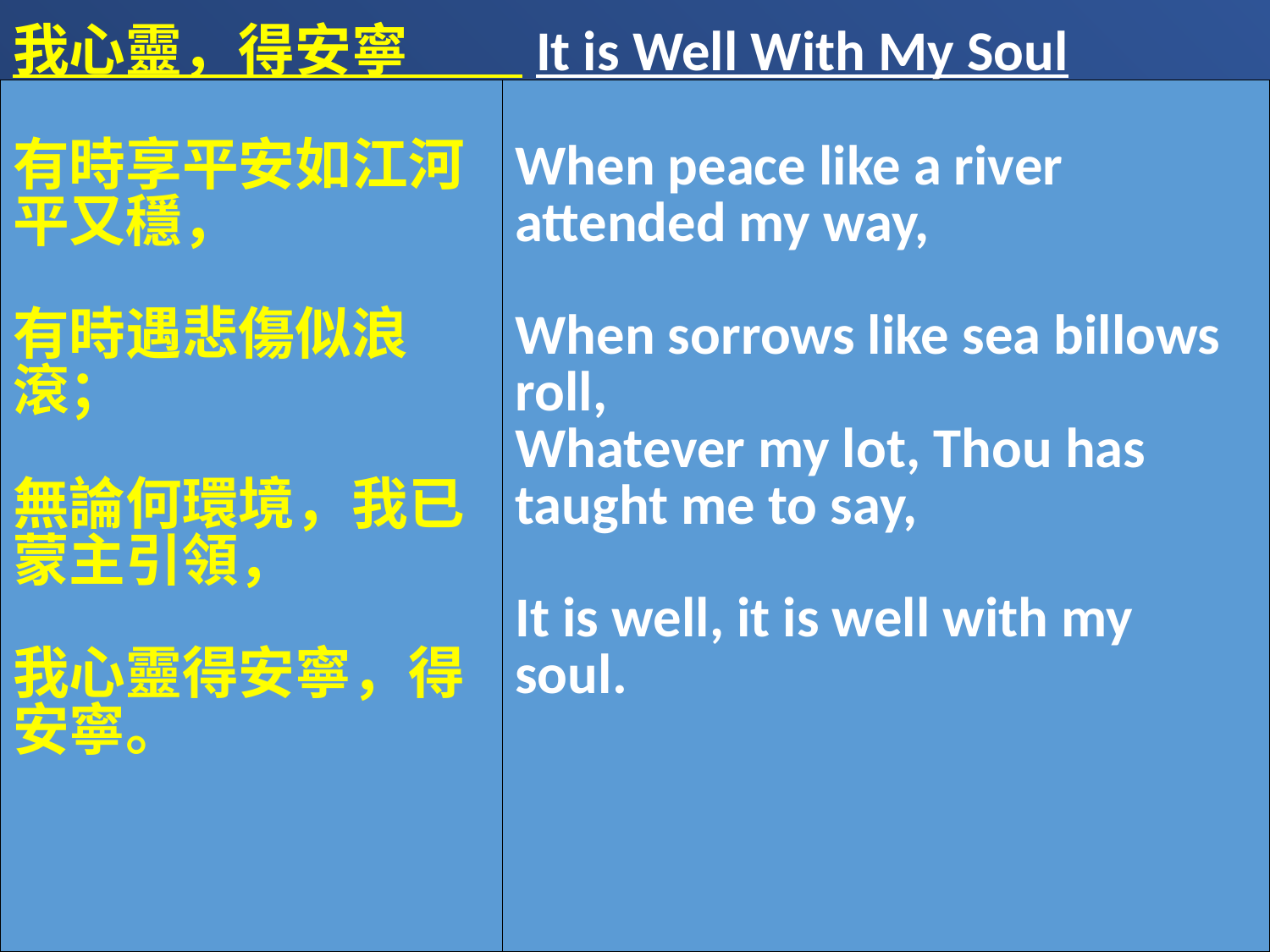

我心靈，得安寧         It is Well With My Soul

| 有時享平安如江河平又穩， 有時遇悲傷似浪滾； 無論何環境，我已蒙主引領， 我心靈得安寧，得安寧。 | When peace like a river attended my way, When sorrows like sea billows roll, Whatever my lot, Thou has taught me to say, It is well, it is well with my soul. |
| --- | --- |